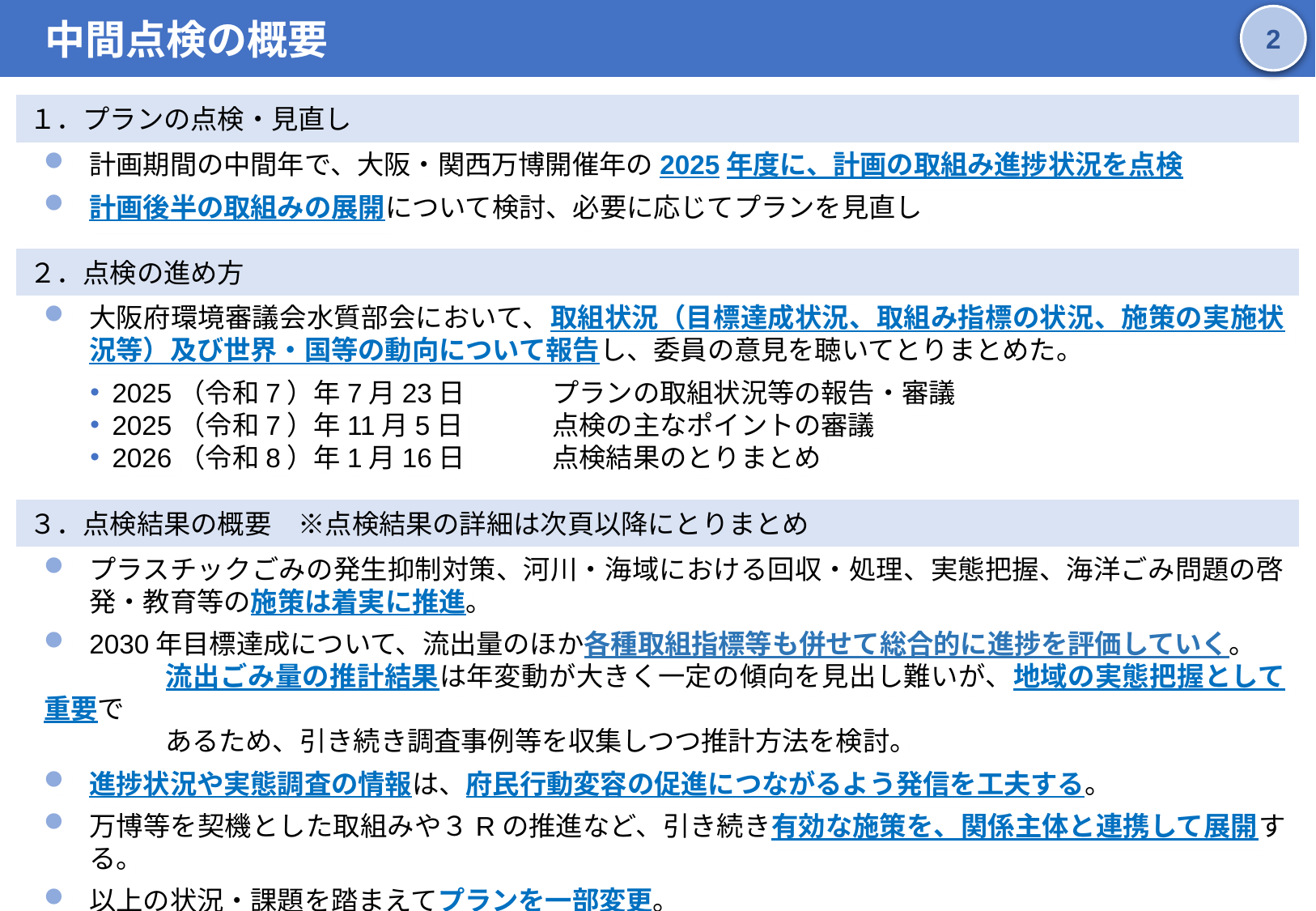

中間点検の概要
2
１．プランの点検・見直し
計画期間の中間年で、大阪・関西万博開催年の2025年度に、計画の取組み進捗状況を点検
計画後半の取組みの展開について検討、必要に応じてプランを見直し
２．点検の進め方
大阪府環境審議会水質部会において、取組状況（目標達成状況、取組み指標の状況、施策の実施状況等）及び世界・国等の動向について報告し、委員の意見を聴いてとりまとめた。
2025（令和7）年7月23日	プランの取組状況等の報告・審議
2025（令和7）年11月5日	点検の主なポイントの審議
2026（令和8）年1月16日	点検結果のとりまとめ
３．点検結果の概要　※点検結果の詳細は次頁以降にとりまとめ
プラスチックごみの発生抑制対策、河川・海域における回収・処理、実態把握、海洋ごみ問題の啓発・教育等の施策は着実に推進。
2030年目標達成について、流出量のほか各種取組指標等も併せて総合的に進捗を評価していく。
	流出ごみ量の推計結果は年変動が大きく一定の傾向を見出し難いが、地域の実態把握として重要で
	あるため、引き続き調査事例等を収集しつつ推計方法を検討。
進捗状況や実態調査の情報は、府民行動変容の促進につながるよう発信を工夫する。
万博等を契機とした取組みや３Rの推進など、引き続き有効な施策を、関係主体と連携して展開する。
以上の状況・課題を踏まえてプランを一部変更。